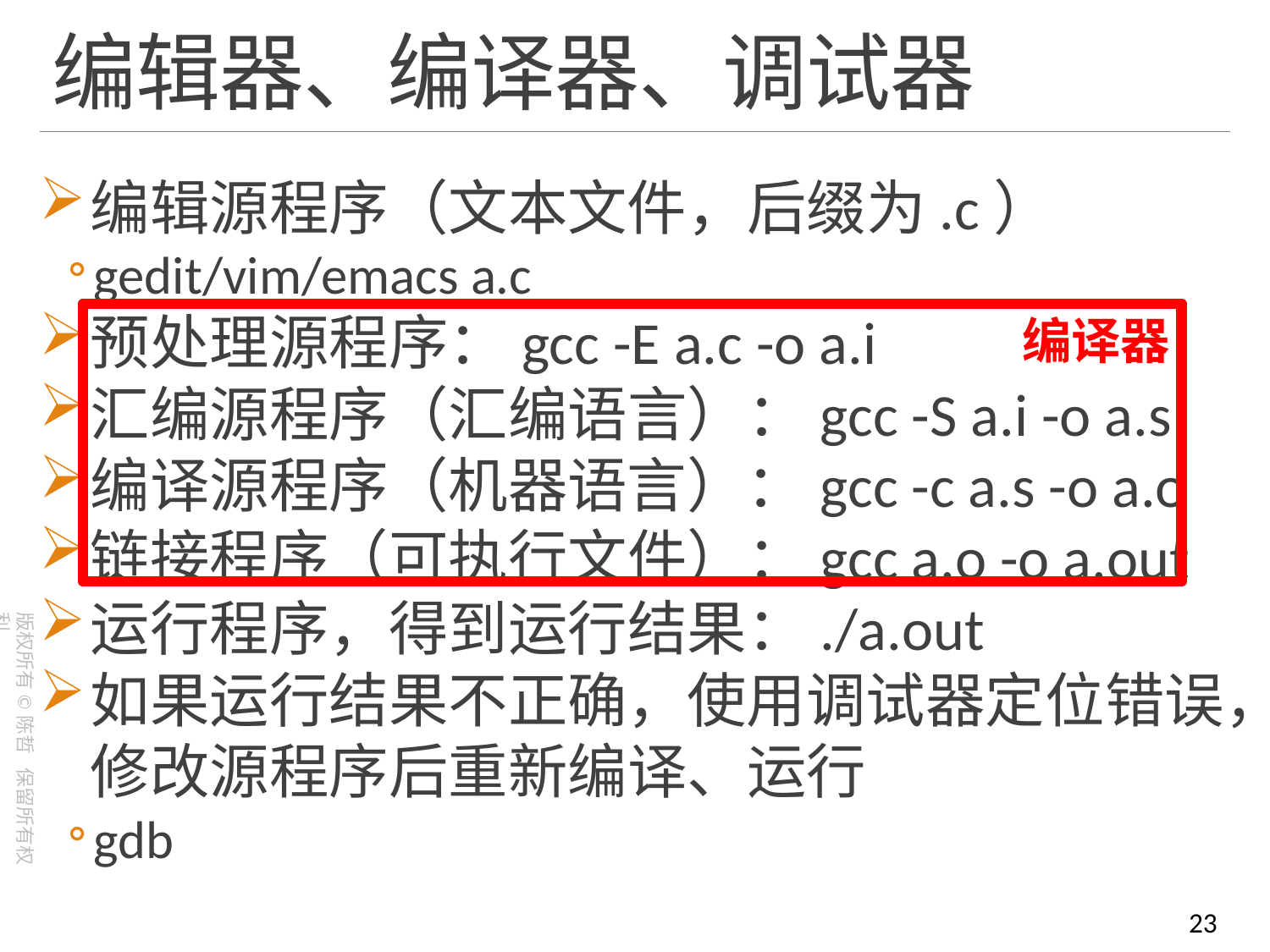

# 编辑器、编译器、调试器
编辑源程序（文本文件，后缀为.c）
gedit/vim/emacs a.c
预处理源程序：gcc -E a.c -o a.i
汇编源程序（汇编语言）：gcc -S a.i -o a.s
编译源程序（机器语言）：gcc -c a.s -o a.o
链接程序（可执行文件）：gcc a.o -o a.out
运行程序，得到运行结果：./a.out
如果运行结果不正确，使用调试器定位错误，修改源程序后重新编译、运行
gdb

编译器
23